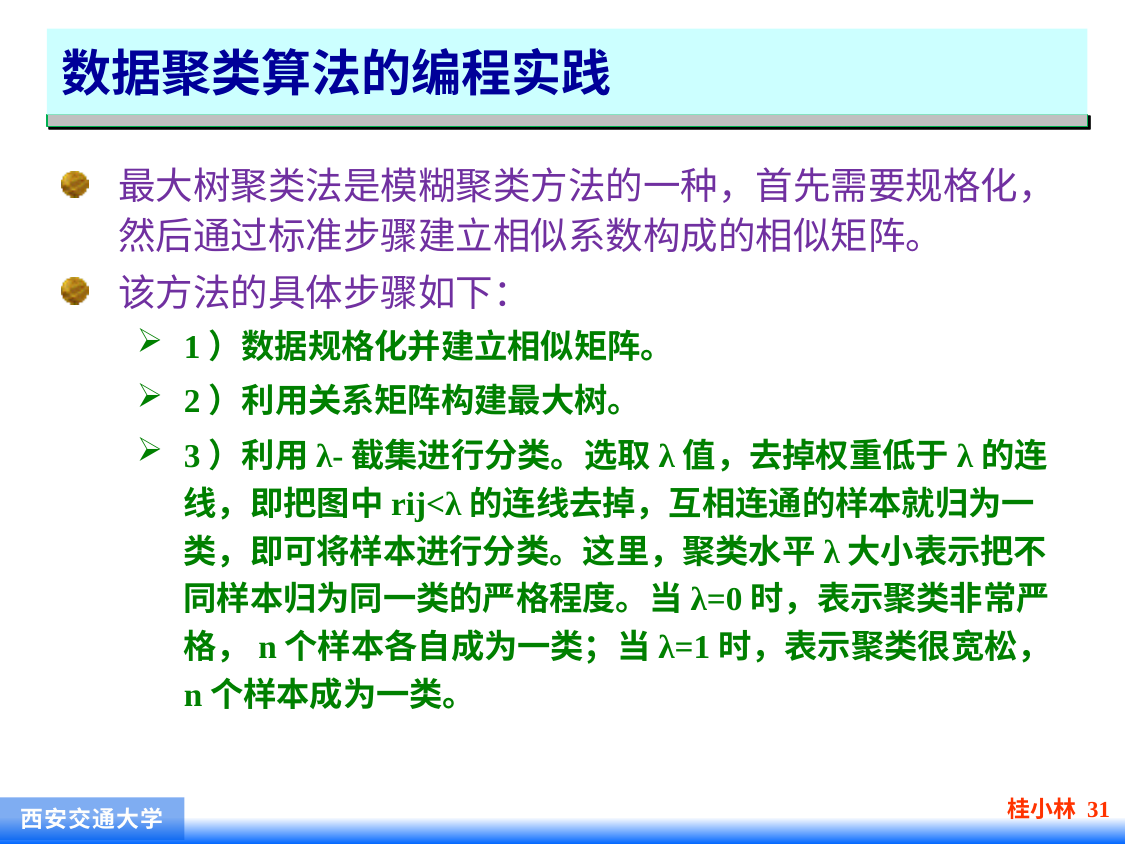

# 数据聚类算法的编程实践
最大树聚类法是模糊聚类方法的一种，首先需要规格化，然后通过标准步骤建立相似系数构成的相似矩阵。
该方法的具体步骤如下：
1）数据规格化并建立相似矩阵。
2）利用关系矩阵构建最大树。
3）利用λ-截集进行分类。选取λ值，去掉权重低于λ的连线，即把图中rij<λ的连线去掉，互相连通的样本就归为一类，即可将样本进行分类。这里，聚类水平λ大小表示把不同样本归为同一类的严格程度。当λ=0时，表示聚类非常严格，n个样本各自成为一类；当λ=1时，表示聚类很宽松，n个样本成为一类。

桂小林 31